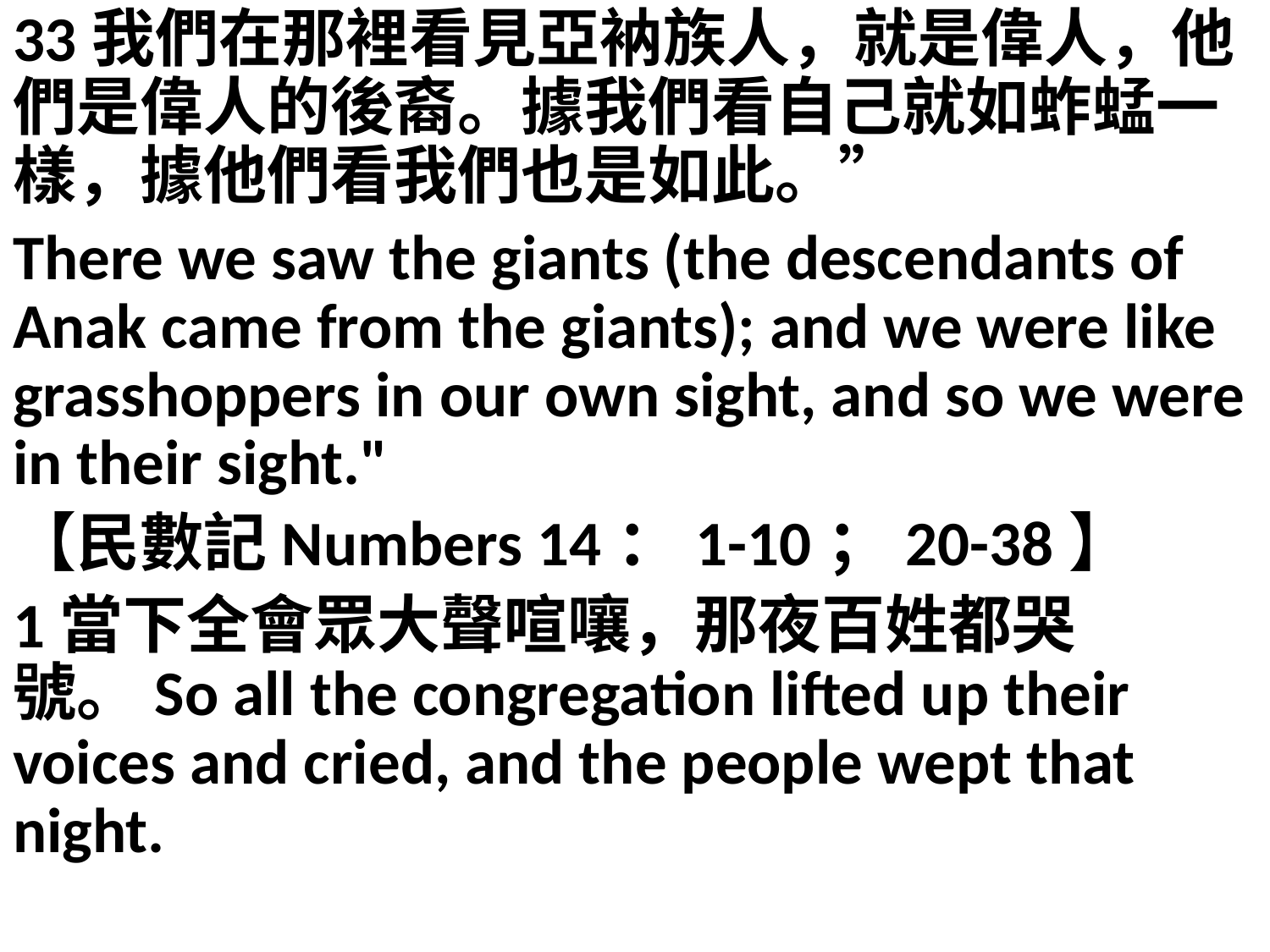

33我們在那裡看見亞衲族人，就是偉人，他們是偉人的後裔。據我們看自己就如蚱蜢一樣，據他們看我們也是如此。”
There we saw the giants (the descendants of Anak came from the giants); and we were like grasshoppers in our own sight, and so we were in their sight."
【民數記Numbers 14：1-10；20-38】
1當下全會眾大聲喧嚷，那夜百姓都哭號。So all the congregation lifted up their voices and cried, and the people wept that night.